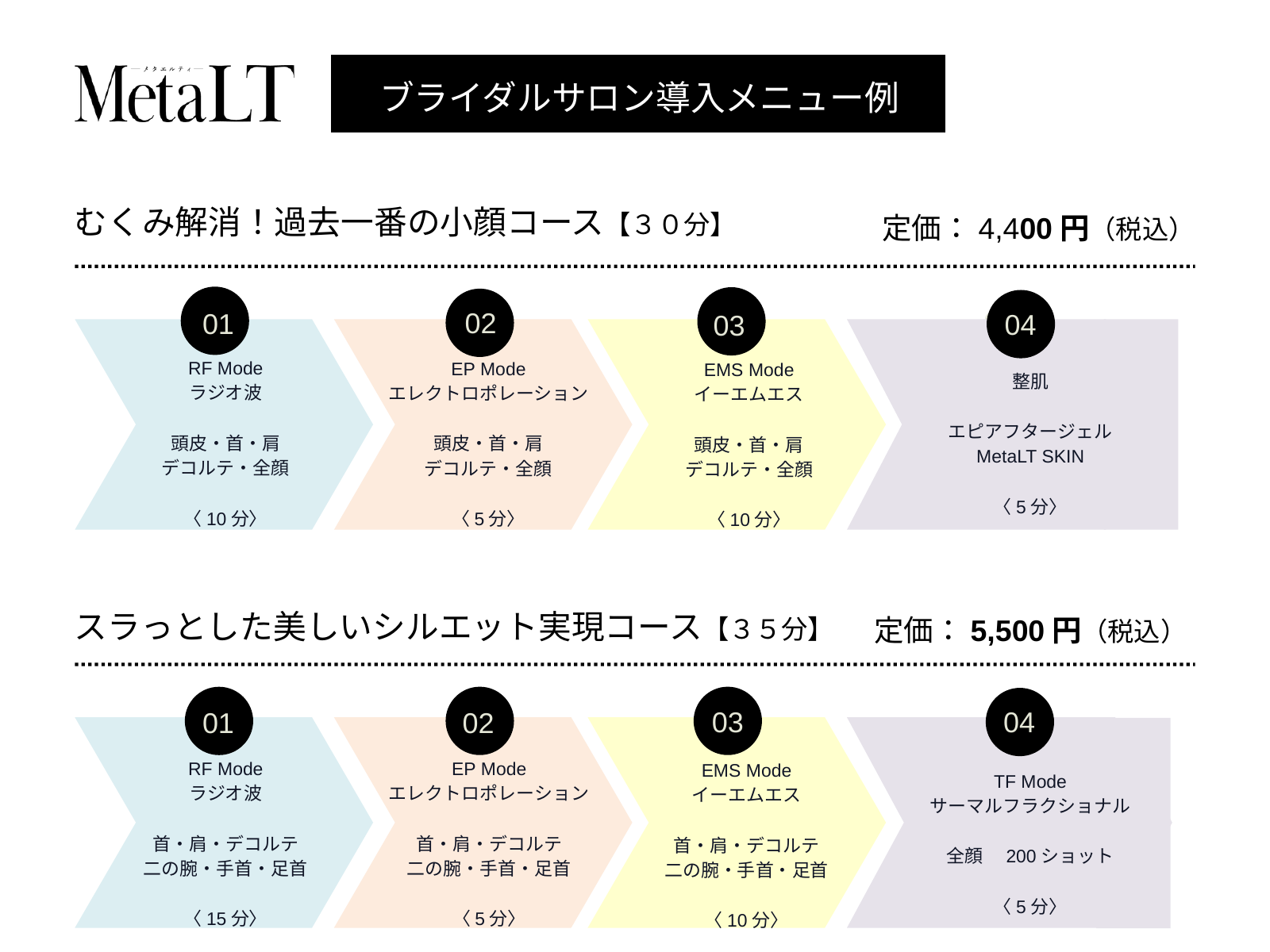

ブライダルサロン導入メニュー例

定価：4,400円（税込）
むくみ解消！過去一番の小顔コース【３０分】

02
01
04
03
RF Mode
ラジオ波

頭皮・首・肩
デコルテ・全顔

〈10分〉
EP Mode
エレクトロポレーション

頭皮・首・肩
デコルテ・全顔

〈5分〉
EMS Mode
イーエムエス

頭皮・首・肩
デコルテ・全顔

〈10分〉
整肌

エピアフタージェル
MetaLT SKIN

〈5分〉

02
03
04

定価：5,500円（税込）
スラっとした美しいシルエット実現コース【３５分】

04
03
02
01
RF Mode
ラジオ波

首・肩・デコルテ
二の腕・手首・足首

〈15分〉
EP Mode
エレクトロポレーション

首・肩・デコルテ
二の腕・手首・足首

〈5分〉
EMS Mode
イーエムエス

首・肩・デコルテ
二の腕・手首・足首

〈10分〉
TF Mode
サーマルフラクショナル

全顔　200ショット

〈5分〉